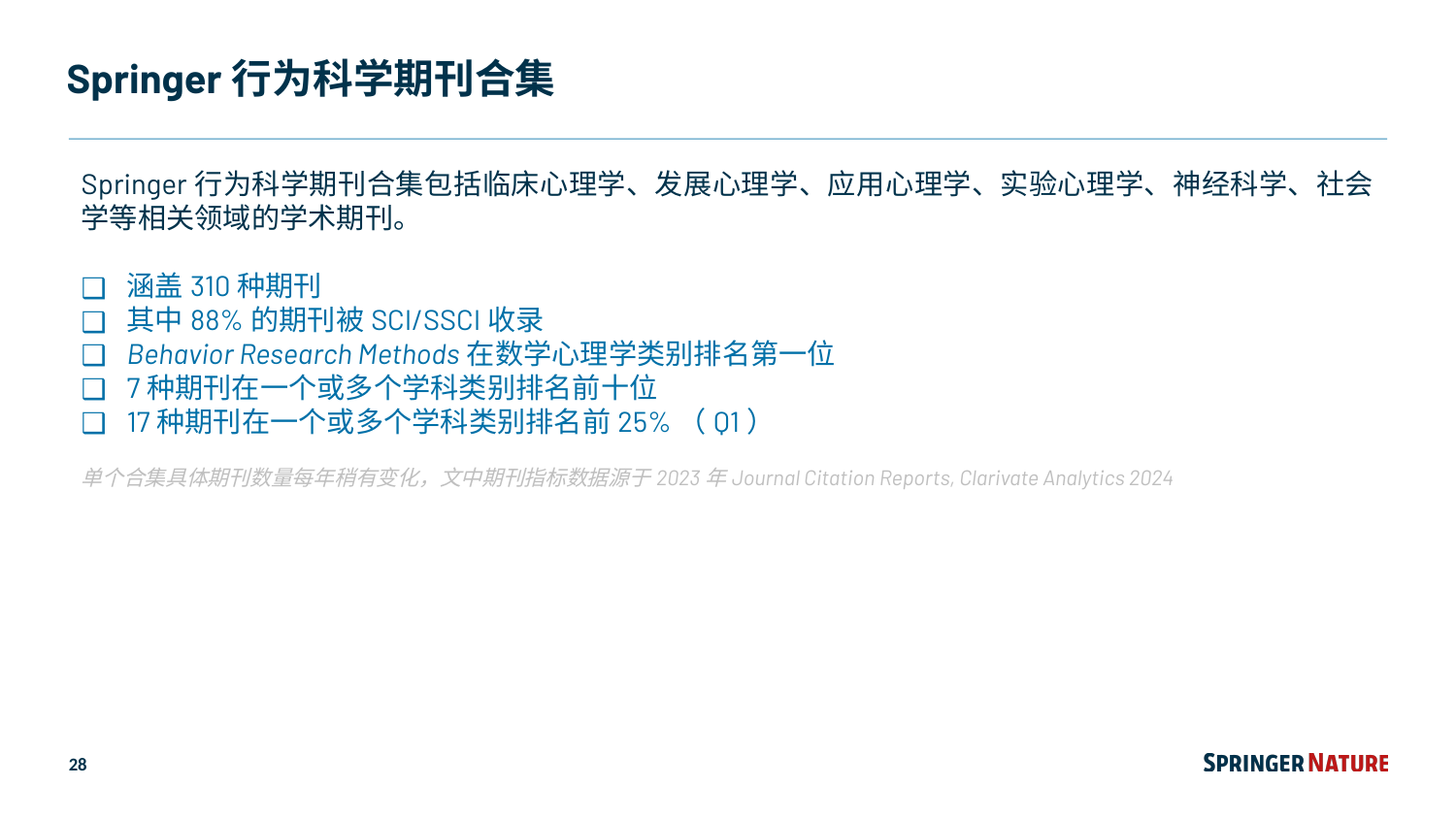

# Springer行为科学期刊合集
Springer行为科学期刊合集包括临床心理学、发展心理学、应用心理学、实验心理学、神经科学、社会学等相关领域的学术期刊。

涵盖310种期刊
其中88%的期刊被SCI/SSCI收录
Behavior Research Methods在数学心理学类别排名第一位
7种期刊在一个或多个学科类别排名前十位
17种期刊在一个或多个学科类别排名前25%（Q1）

单个合集具体期刊数量每年稍有变化，文中期刊指标数据源于2023年Journal Citation Reports, Clarivate Analytics 2024